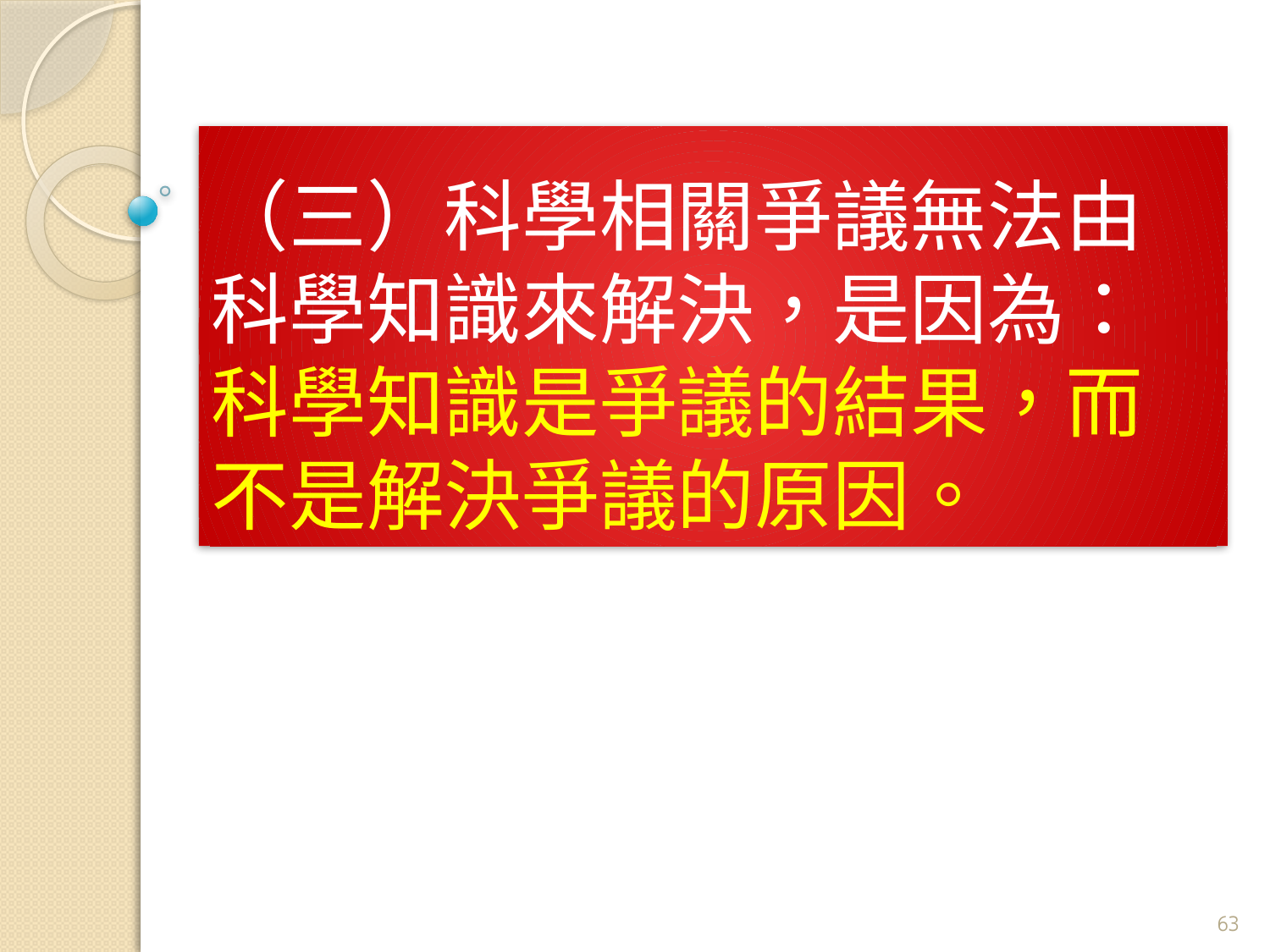

# （三）科學相關爭議無法由科學知識來解決，是因為：科學知識是爭議的結果，而不是解決爭議的原因。
63